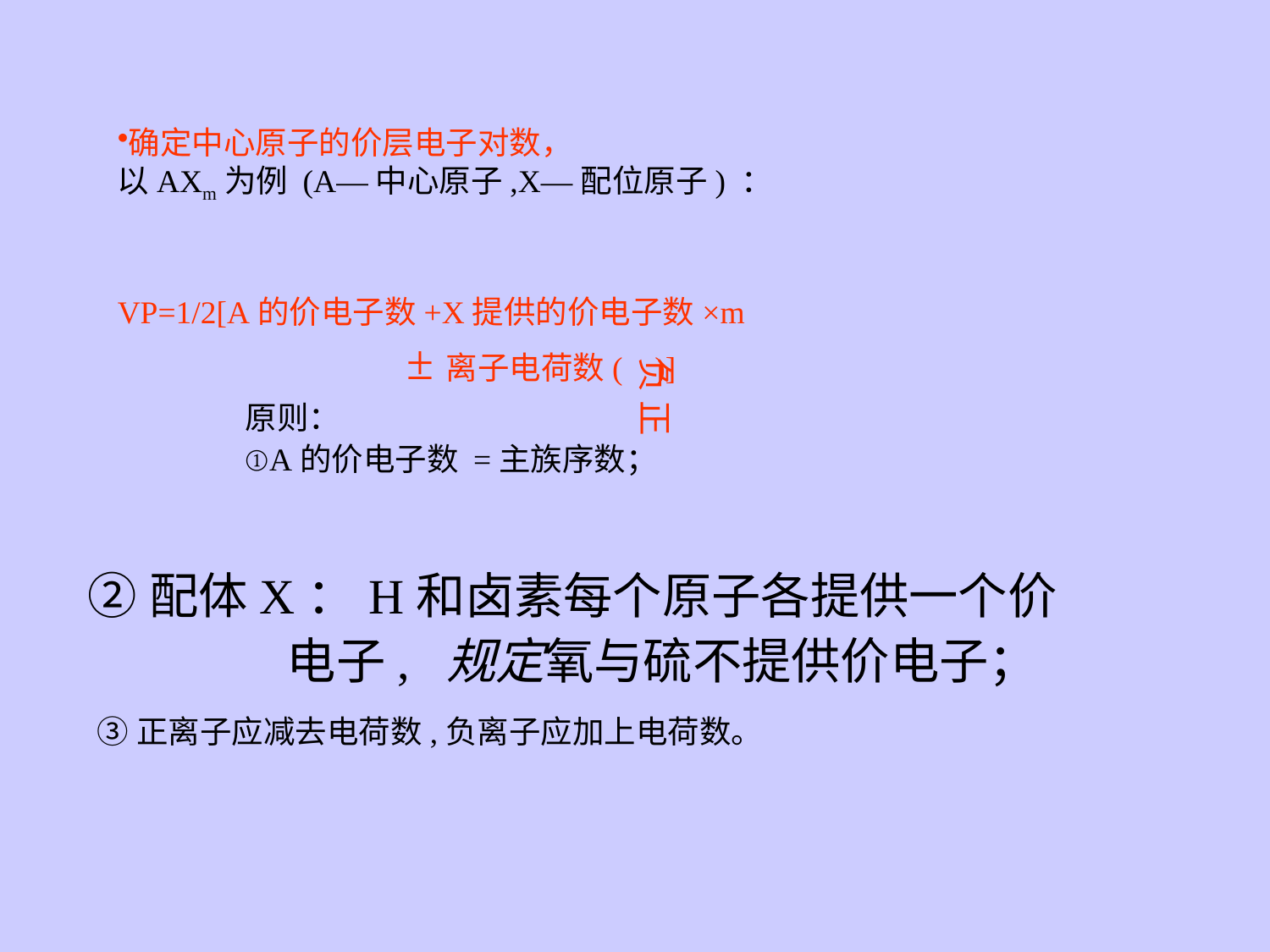

确定中心原子的价层电子对数，
以AXm为例 (A—中心原子,X—配位原子) ：
VP=1/2[A的价电子数+X提供的价电子数×m
                                    ±离子电荷数(    )]
负 正
原则：
①A的价电子数 =主族序数；
②配体X：H和卤素每个原子各提供一个价
                 电子,  规定氧与硫不提供价电子；
③正离子应减去电荷数,负离子应加上电荷数。